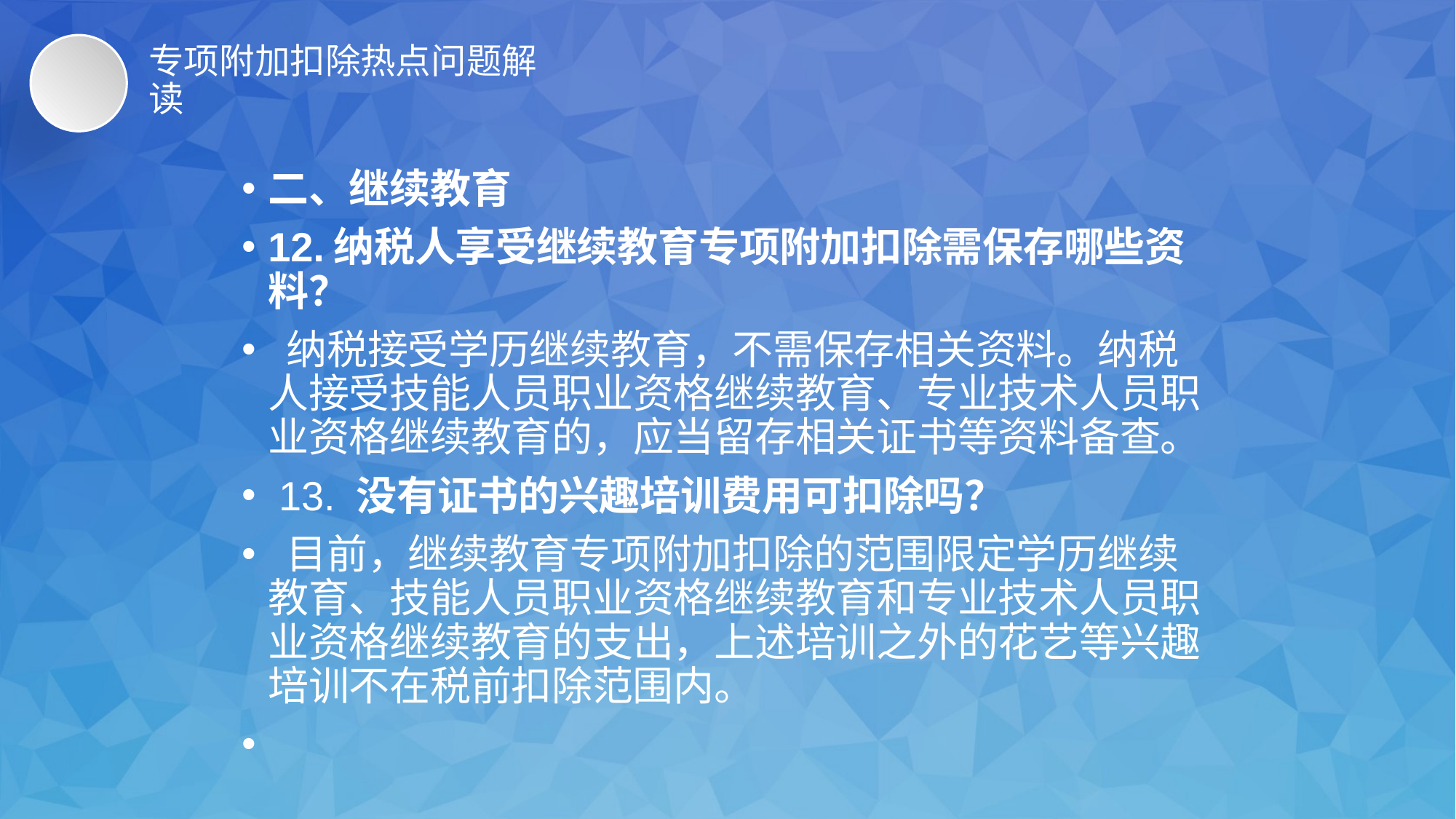

# 专项附加扣除热点问题解读
二、继续教育
12.纳税人享受继续教育专项附加扣除需保存哪些资料？
 纳税接受学历继续教育，不需保存相关资料。纳税人接受技能人员职业资格继续教育、专业技术人员职业资格继续教育的，应当留存相关证书等资料备查。
 13. 没有证书的兴趣培训费用可扣除吗？
 目前，继续教育专项附加扣除的范围限定学历继续教育、技能人员职业资格继续教育和专业技术人员职业资格继续教育的支出，上述培训之外的花艺等兴趣培训不在税前扣除范围内。